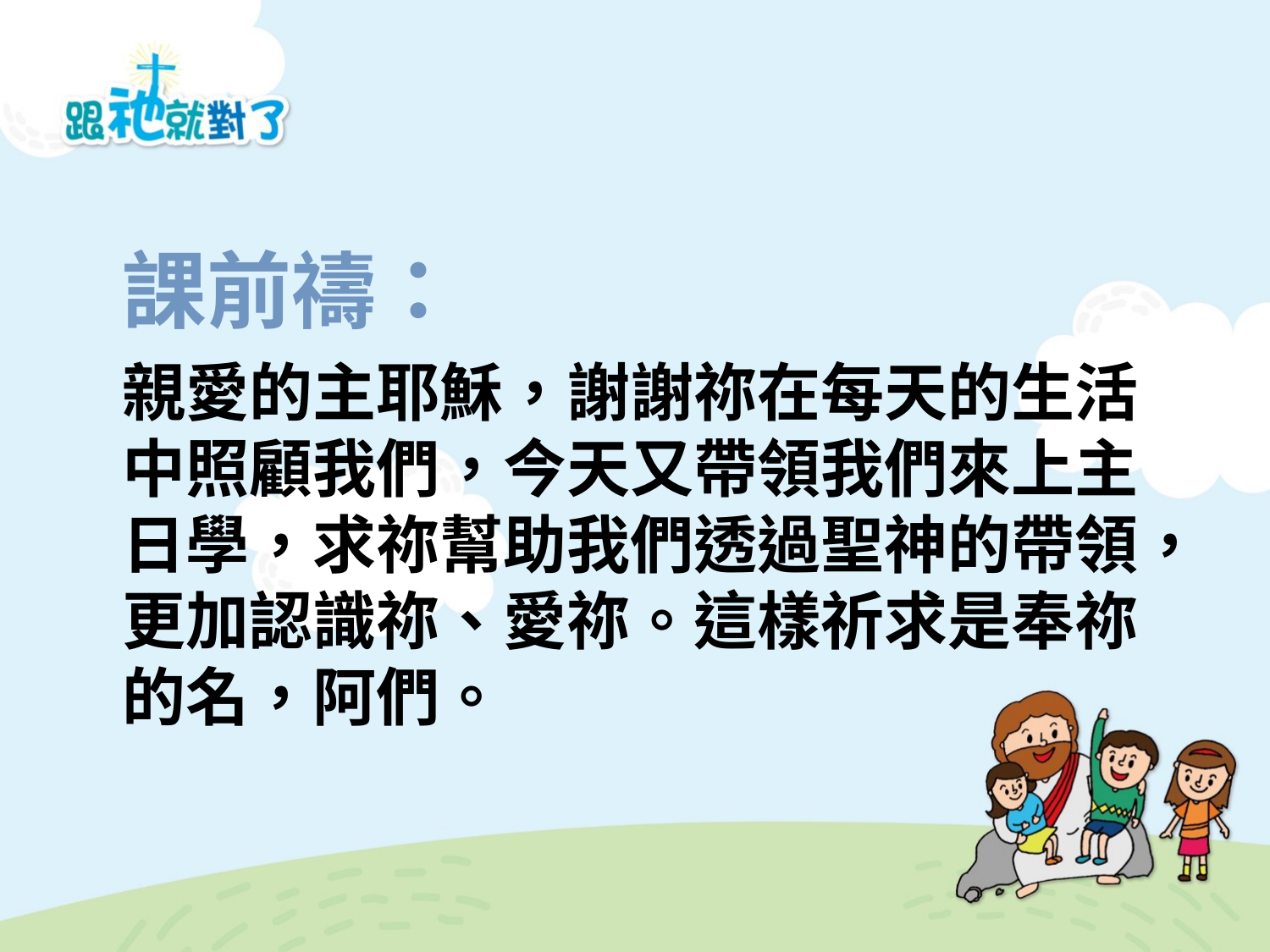

課前禱：
親愛的主耶穌，謝謝祢在每天的生活中照顧我們，今天又帶領我們來上主日學，求祢幫助我們透過聖神的帶領，更加認識祢、愛祢。這樣祈求是奉祢的名，阿們。